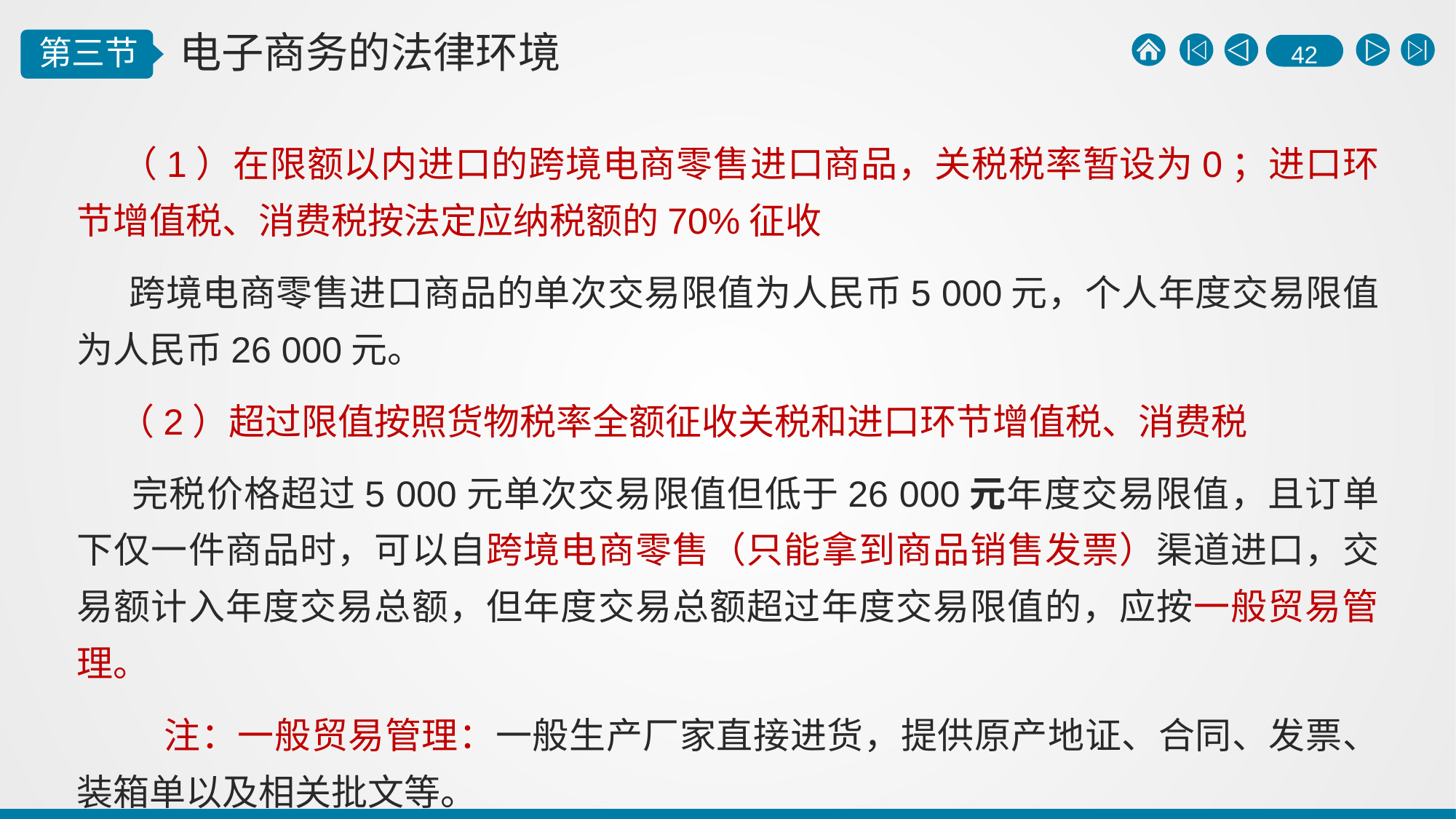

（1）在限额以内进口的跨境电商零售进口商品，关税税率暂设为0；进口环节增值税、消费税按法定应纳税额的70%征收
     跨境电商零售进口商品的单次交易限值为人民币5 000元，个人年度交易限值为人民币26 000元。
    （2）超过限值按照货物税率全额征收关税和进口环节增值税、消费税
     完税价格超过5 000元单次交易限值但低于26 000元年度交易限值，且订单下仅一件商品时，可以自跨境电商零售（只能拿到商品销售发票）渠道进口，交易额计入年度交易总额，但年度交易总额超过年度交易限值的，应按一般贸易管理。
         注：一般贸易管理：一般生产厂家直接进货，提供原产地证、合同、发票、装箱单以及相关批文等。